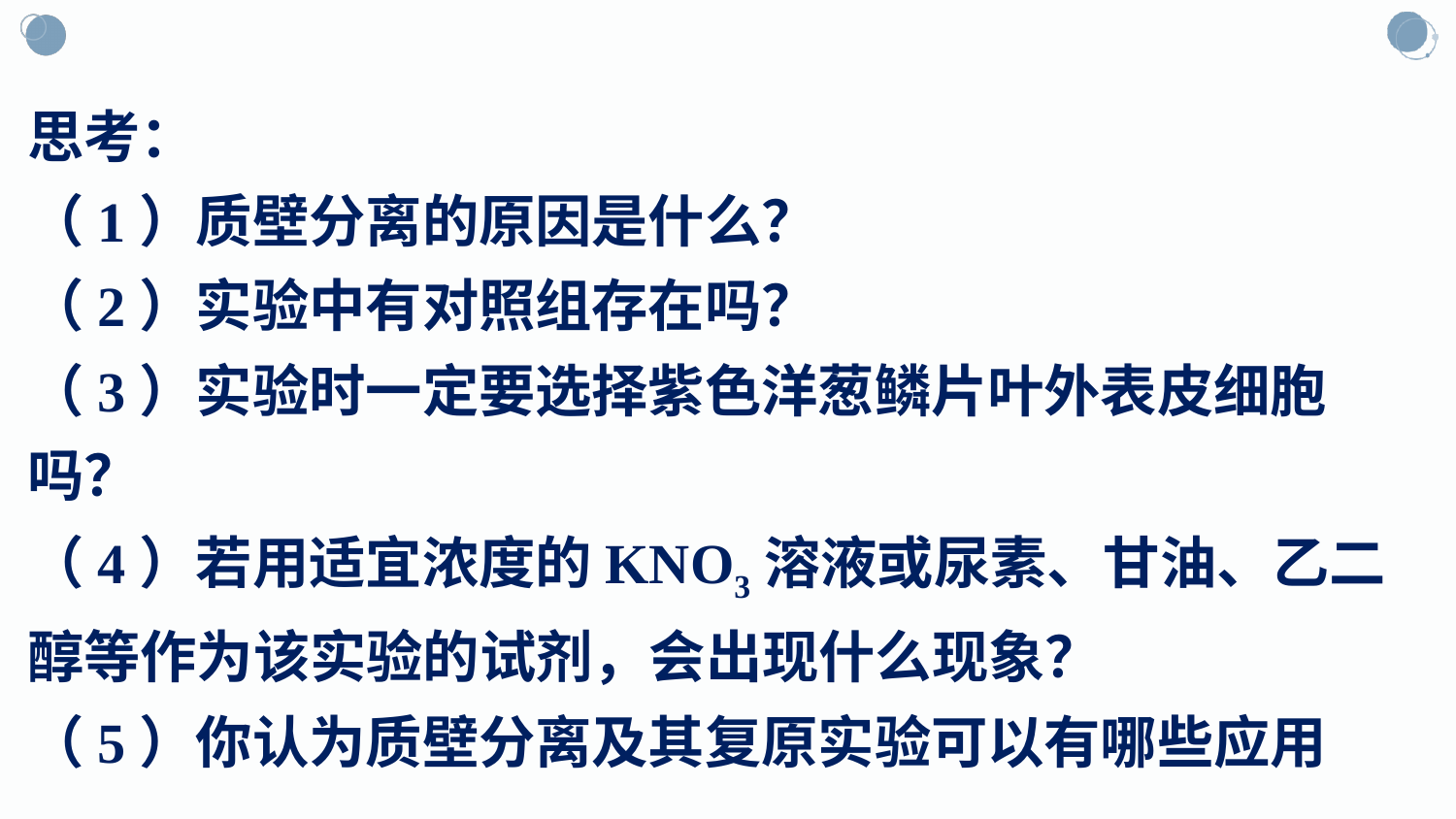

思考：
（1）质壁分离的原因是什么？
（2）实验中有对照组存在吗？
（3）实验时一定要选择紫色洋葱鳞片叶外表皮细胞吗？
（4）若用适宜浓度的KNO3溶液或尿素、甘油、乙二醇等作为该实验的试剂，会出现什么现象？
（5）你认为质壁分离及其复原实验可以有哪些应用